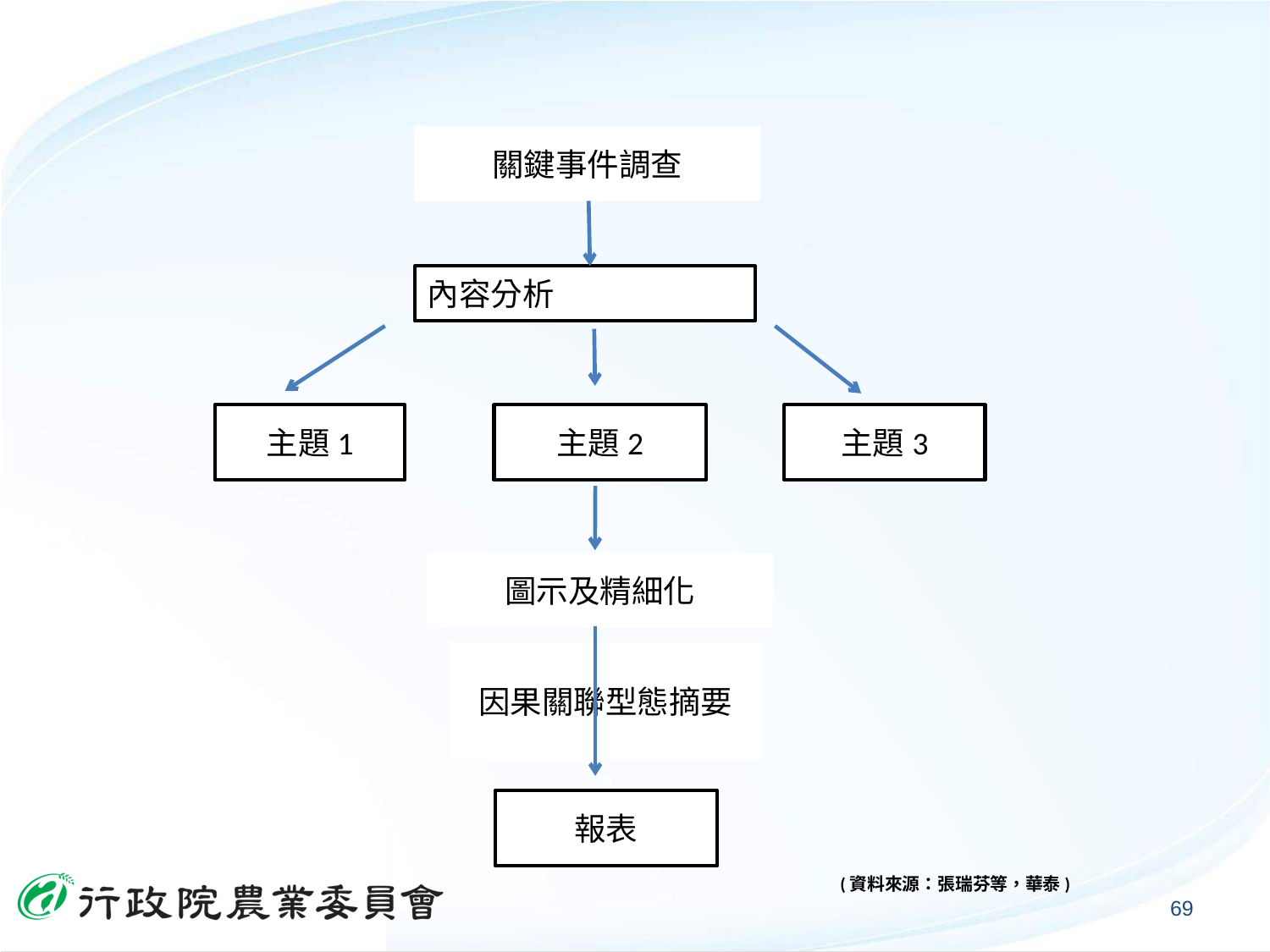

關鍵事件調查
內容分析
主題1
主題2
主題3
圖示及精細化
因果關聯型態摘要
報表
(資料來源：張瑞芬等，華泰)
69